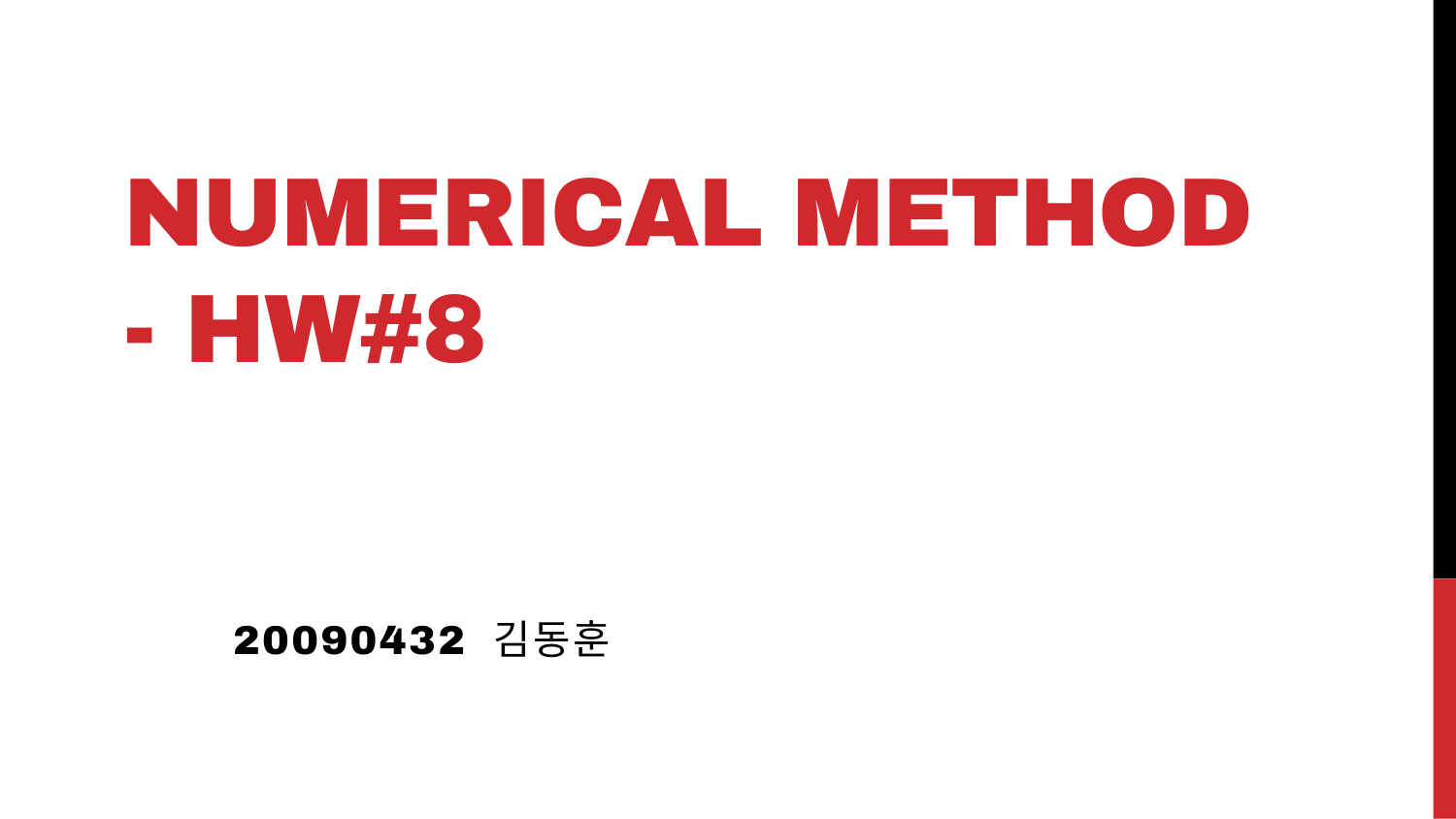

# Numerical Method - HW#8
20090432 김동훈